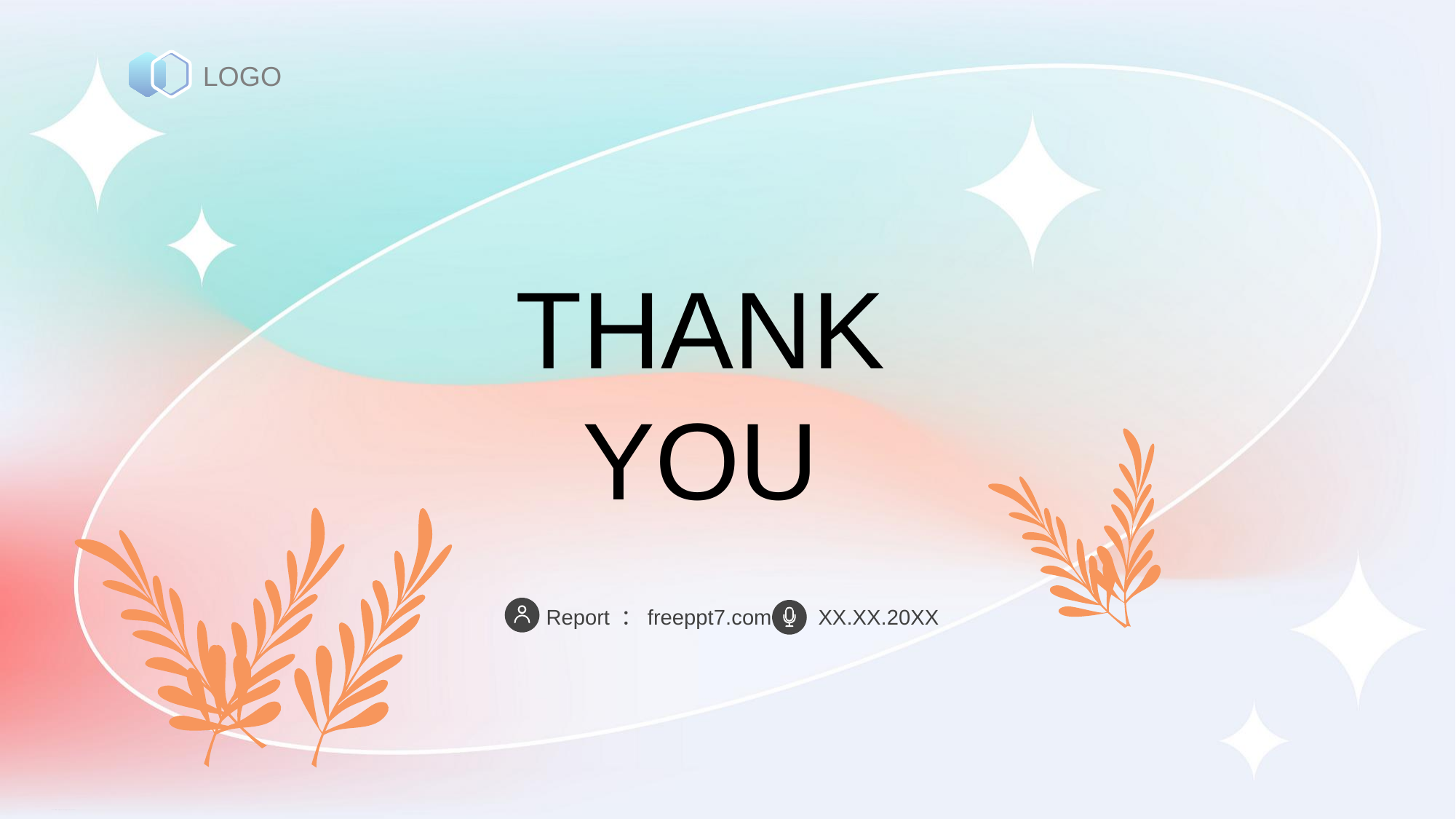

LOGO
THANK
YOU

Report ：freeppt7.com
XX.XX.20XX

PPT模板 http://www.1ppt.com/moban/